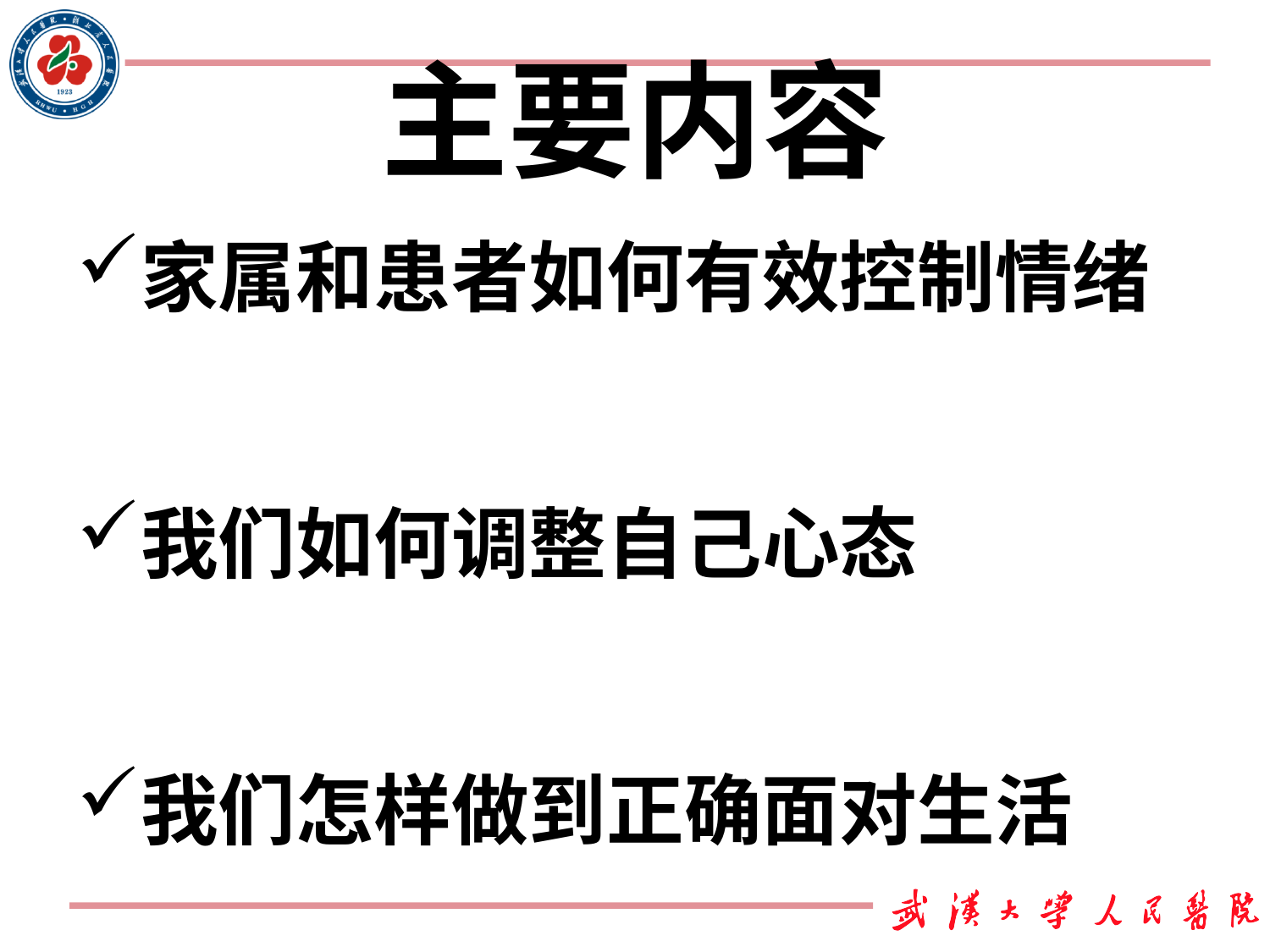

# 主要内容
家属和患者如何有效控制情绪

我们如何调整自己心态

我们怎样做到正确面对生活